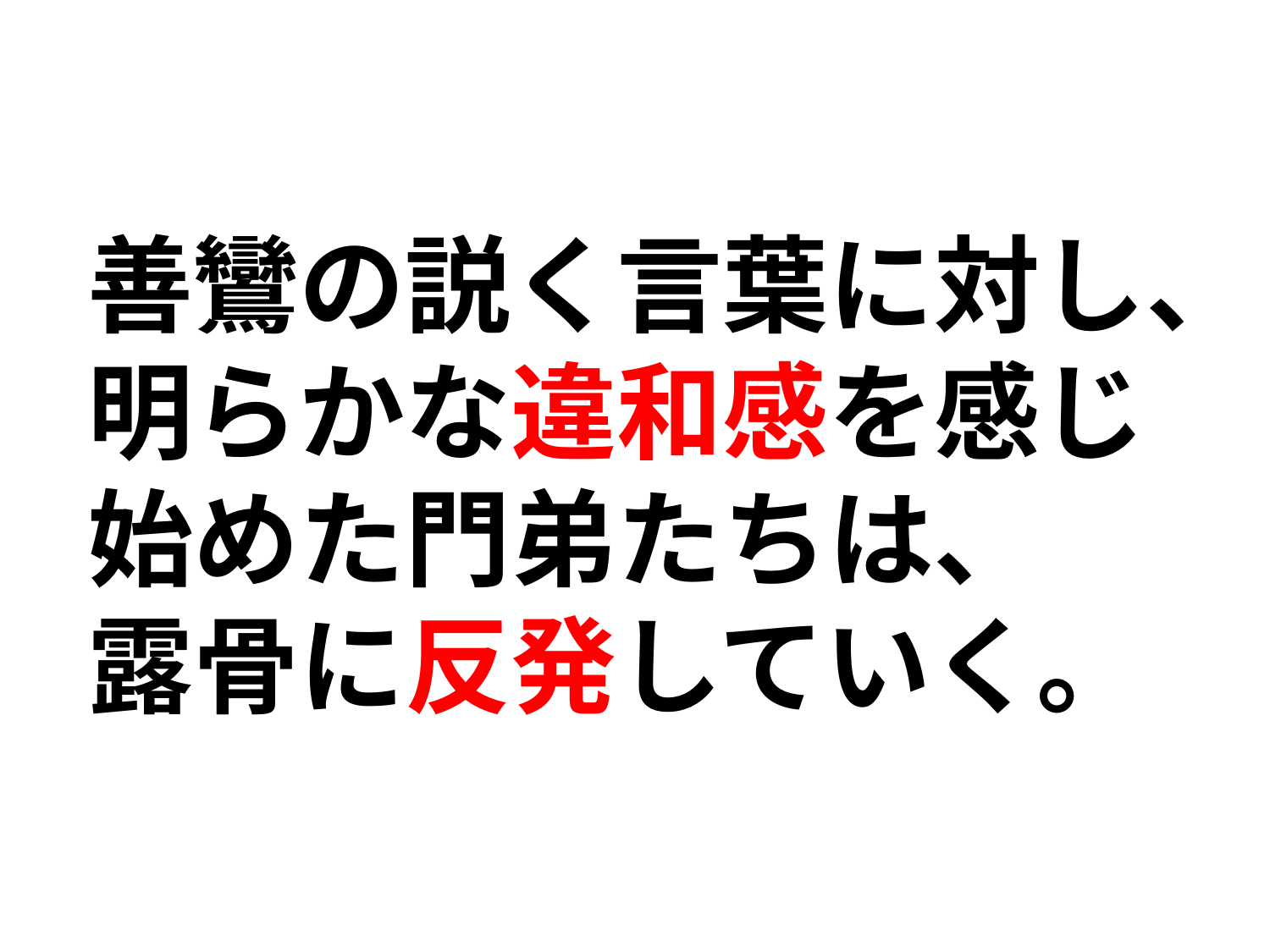

善鸞の説く言葉に対し、
明らかな違和感を感じ始めた門弟たちは、
露骨に反発していく。